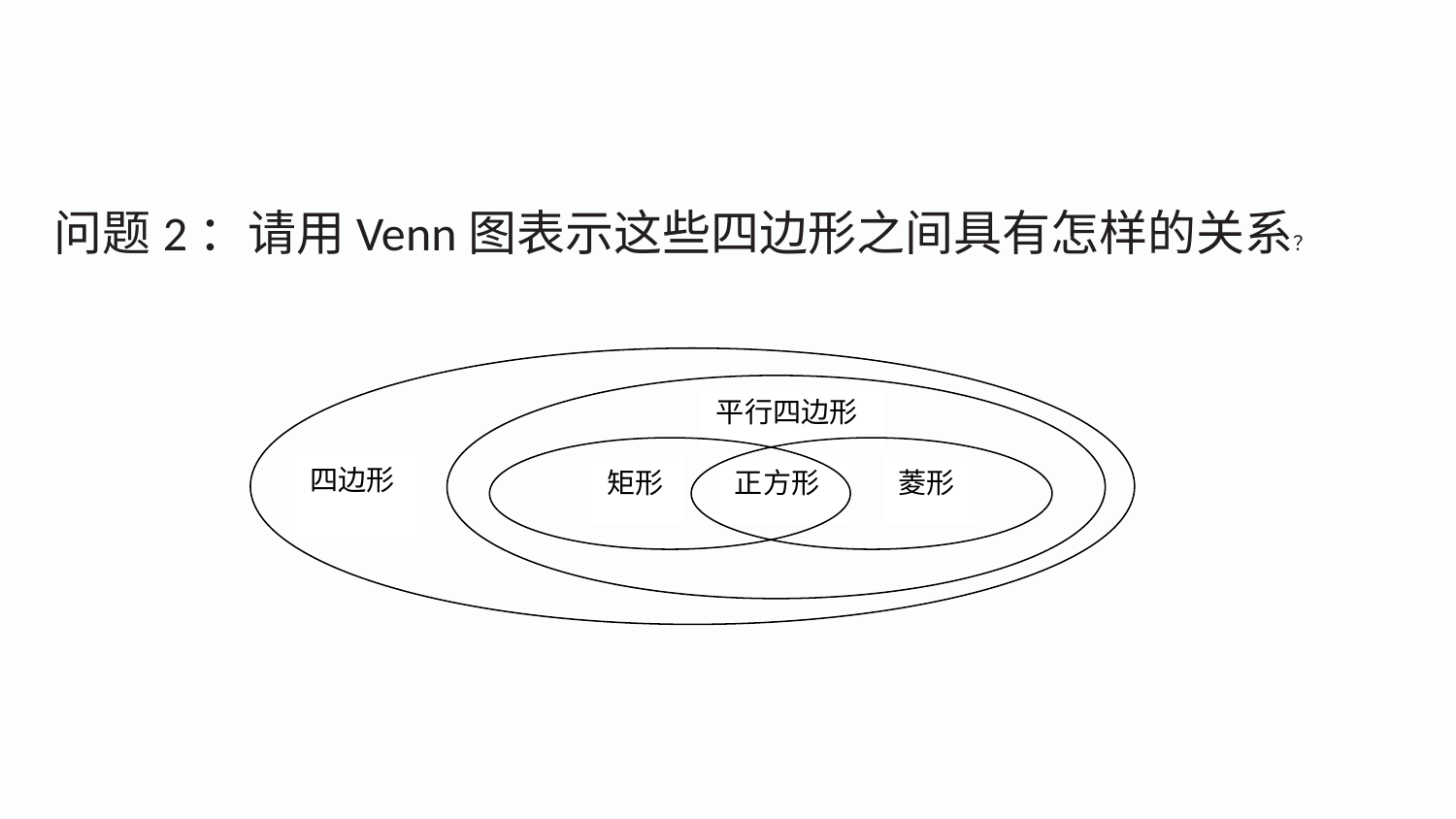

问题2：请用Venn图表示这些四边形之间具有怎样的关系？

平行四边形

矩形
正方形
菱形
四边形